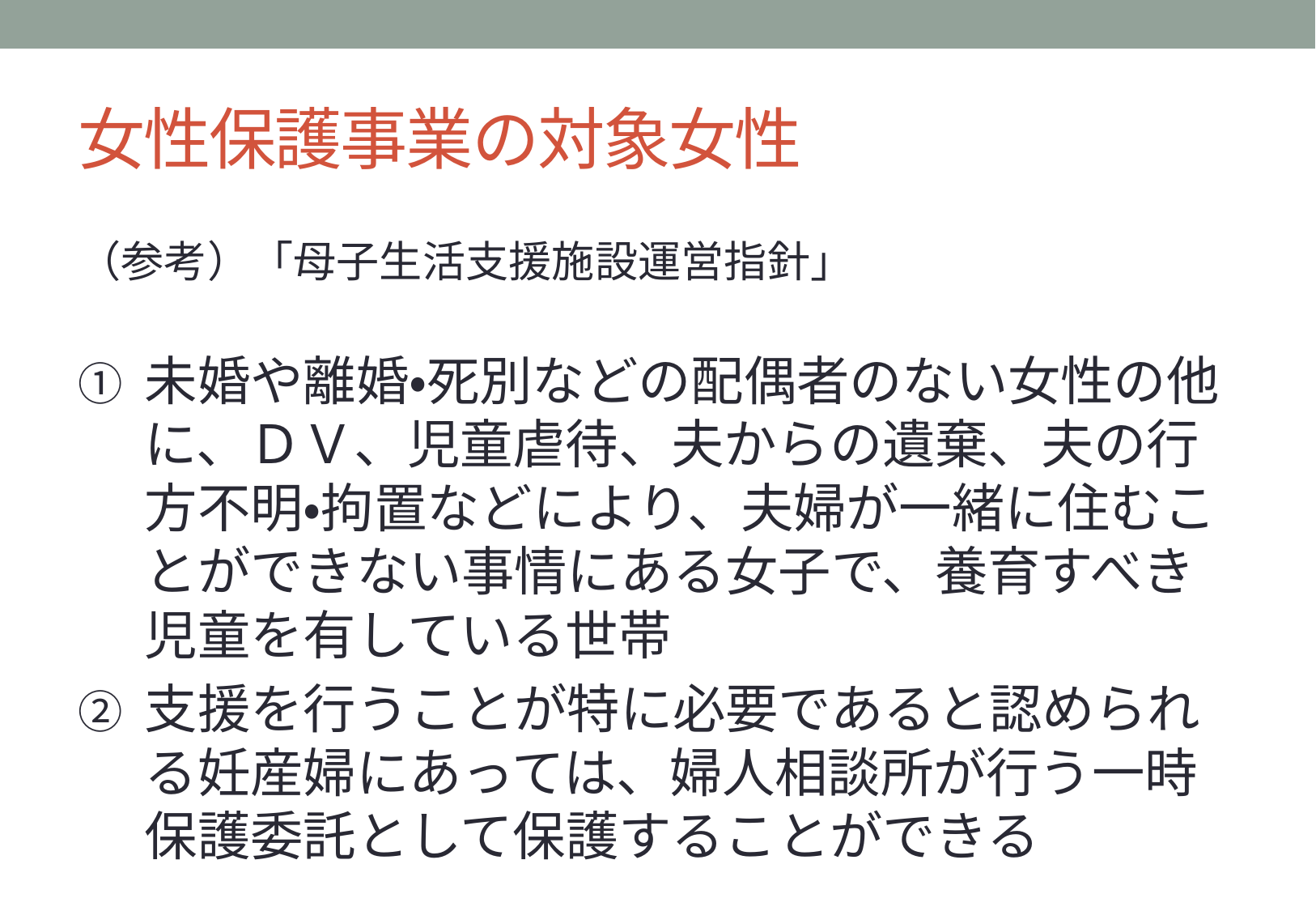

# 女性保護事業の対象女性
（参考）「母子生活支援施設運営指針」

未婚や離婚・死別などの配偶者のない女性の他に、ＤＶ、児童虐待、夫からの遺棄、夫の行方不明・拘置などにより、夫婦が一緒に住むことができない事情にある女子で、養育すべき児童を有している世帯
支援を行うことが特に必要であると認められる妊産婦にあっては、婦人相談所が行う一時保護委託として保護することができる